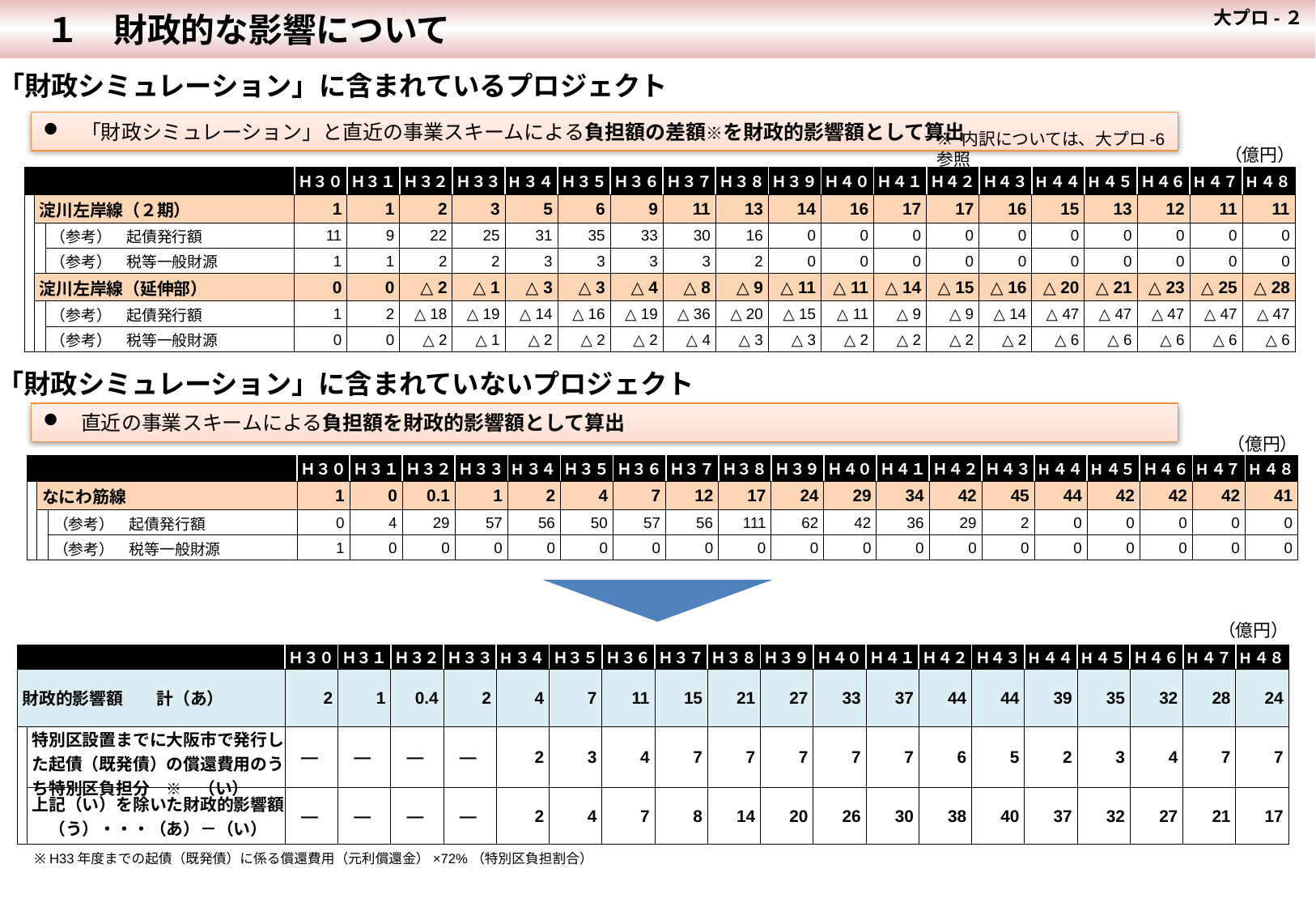

大プロ-２
　１　財政的な影響について
#
◆　「財政シミュレーション」に含まれているプロジェクト
「財政シミュレーション」と直近の事業スキームによる負担額の差額※を財政的影響額として算出
※ 内訳については、大プロ-6参照
|  |  |  |  |  |  |  |  |  |  |  |  |  |  |  |  |  |  |  |  | （億円） |  |
| --- | --- | --- | --- | --- | --- | --- | --- | --- | --- | --- | --- | --- | --- | --- | --- | --- | --- | --- | --- | --- | --- |
|  |  |  | Ｈ３０ | Ｈ３１ | Ｈ３２ | Ｈ３３ | H３４ | Ｈ３５ | Ｈ３６ | Ｈ３７ | Ｈ３８ | Ｈ３９ | Ｈ４０ | Ｈ４１ | Ｈ４２ | Ｈ４３ | H４４ | H４５ | Ｈ４６ | H４７ | H４８ |
|  | 淀川左岸線（２期） |  | 1 | 1 | 2 | 3 | 5 | 6 | 9 | 11 | 13 | 14 | 16 | 17 | 17 | 16 | 15 | 13 | 12 | 11 | 11 |
|  |  | （参考）　起債発行額 | 11 | 9 | 22 | 25 | 31 | 35 | 33 | 30 | 16 | 0 | 0 | 0 | 0 | 0 | 0 | 0 | 0 | 0 | 0 |
|  |  | （参考）　税等一般財源 | 1 | 1 | 2 | 2 | 3 | 3 | 3 | 3 | 2 | 0 | 0 | 0 | 0 | 0 | 0 | 0 | 0 | 0 | 0 |
|  | 淀川左岸線（延伸部） |  | 0 | 0 | △ 2 | △ 1 | △ 3 | △ 3 | △ 4 | △ 8 | △ 9 | △ 11 | △ 11 | △ 14 | △ 15 | △ 16 | △ 20 | △ 21 | △ 23 | △ 25 | △ 28 |
|  |  | （参考）　起債発行額 | 1 | 2 | △ 18 | △ 19 | △ 14 | △ 16 | △ 19 | △ 36 | △ 20 | △ 15 | △ 11 | △ 9 | △ 9 | △ 14 | △ 47 | △ 47 | △ 47 | △ 47 | △ 47 |
|  |  | （参考）　税等一般財源 | 0 | 0 | △ 2 | △ 1 | △ 2 | △ 2 | △ 2 | △ 4 | △ 3 | △ 3 | △ 2 | △ 2 | △ 2 | △ 2 | △ 6 | △ 6 | △ 6 | △ 6 | △ 6 |
◆　「財政シミュレーション」に含まれていないプロジェクト
直近の事業スキームによる負担額を財政的影響額として算出
|  |  |  |  |  |  |  |  |  |  |  |  |  |  |  |  |  |  |  |  | （億円） |  |
| --- | --- | --- | --- | --- | --- | --- | --- | --- | --- | --- | --- | --- | --- | --- | --- | --- | --- | --- | --- | --- | --- |
|  |  |  | Ｈ３０ | Ｈ３１ | Ｈ３２ | Ｈ３３ | H３４ | Ｈ３５ | Ｈ３６ | Ｈ３７ | Ｈ３８ | Ｈ３９ | Ｈ４０ | Ｈ４１ | Ｈ４２ | Ｈ４３ | H４４ | H４５ | Ｈ４６ | H４７ | H４８ |
|  | なにわ筋線 |  | 1 | 0 | 0.1 | 1 | 2 | 4 | 7 | 12 | 17 | 24 | 29 | 34 | 42 | 45 | 44 | 42 | 42 | 42 | 41 |
|  |  | （参考）　起債発行額 | 0 | 4 | 29 | 57 | 56 | 50 | 57 | 56 | 111 | 62 | 42 | 36 | 29 | 2 | 0 | 0 | 0 | 0 | 0 |
|  |  | （参考）　税等一般財源 | 1 | 0 | 0 | 0 | 0 | 0 | 0 | 0 | 0 | 0 | 0 | 0 | 0 | 0 | 0 | 0 | 0 | 0 | 0 |

|  |  |  |  |  |  |  |  |  |  |  |  |  |  |  |  |  |  |  | （億円） |  |
| --- | --- | --- | --- | --- | --- | --- | --- | --- | --- | --- | --- | --- | --- | --- | --- | --- | --- | --- | --- | --- |
|  |  | Ｈ３０ | Ｈ３１ | Ｈ３２ | Ｈ３３ | H３４ | Ｈ３５ | Ｈ３６ | Ｈ３７ | Ｈ３８ | Ｈ３９ | Ｈ４０ | Ｈ４１ | Ｈ４２ | Ｈ４３ | H４４ | H４５ | Ｈ４６ | H４７ | H４８ |
| 財政的影響額　　計（あ） |  | 2 | 1 | 0.4 | 2 | 4 | 7 | 11 | 15 | 21 | 27 | 33 | 37 | 44 | 44 | 39 | 35 | 32 | 28 | 24 |
|  | 特別区設置までに大阪市で発行した起債（既発債）の償還費用のうち特別区負担分　※　（い） | ― | ― | ― | ― | 2 | 3 | 4 | 7 | 7 | 7 | 7 | 7 | 6 | 5 | 2 | 3 | 4 | 7 | 7 |
|  | 上記（い）を除いた財政的影響額 　（う）・・・（あ）－（い） | ― | ― | ― | ― | 2 | 4 | 7 | 8 | 14 | 20 | 26 | 30 | 38 | 40 | 37 | 32 | 27 | 21 | 17 |
※ H33年度までの起債（既発債）に係る償還費用（元利償還金）×72%（特別区負担割合）